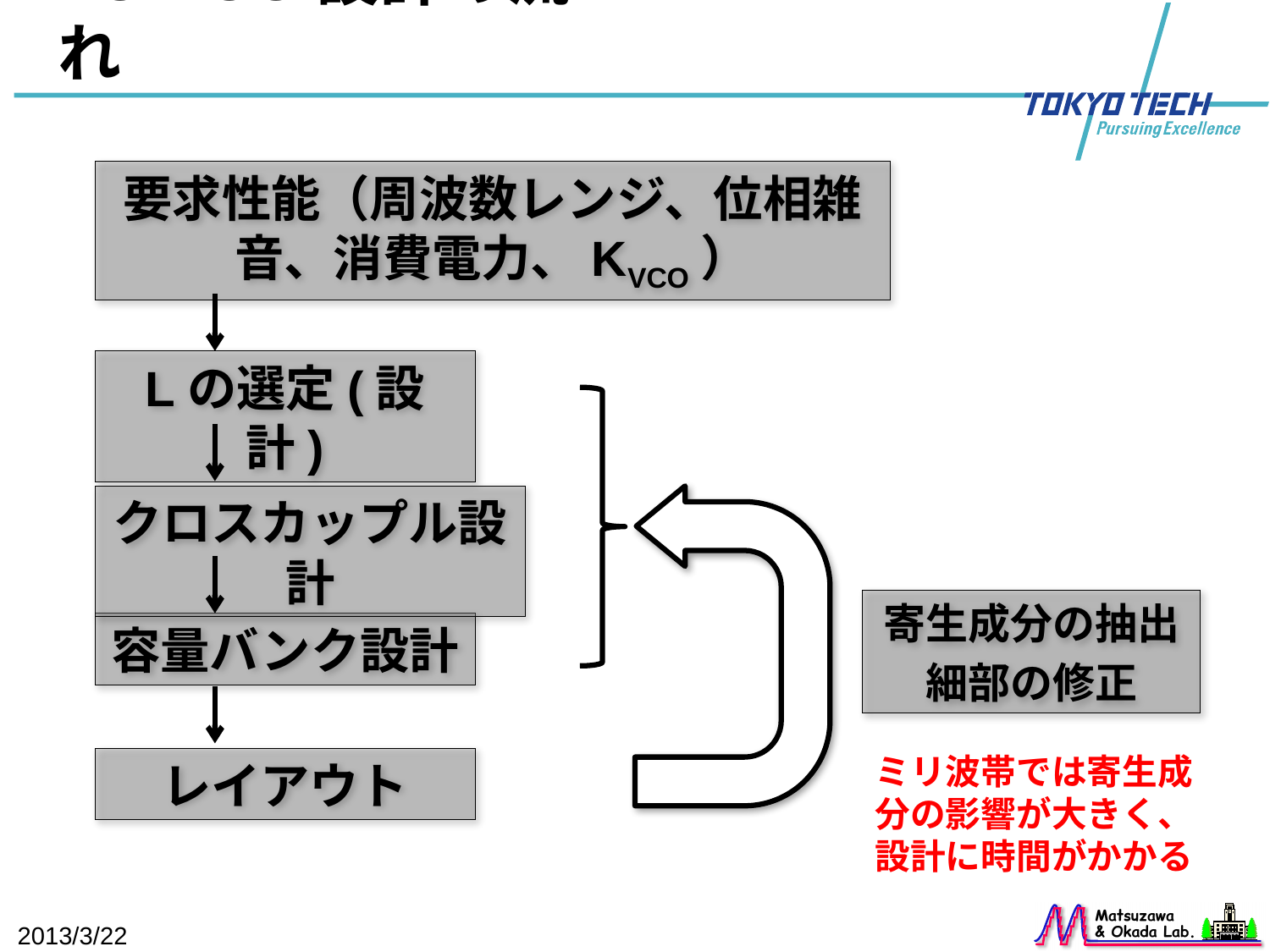

# LC-VCO設計の流れ
要求性能（周波数レンジ、位相雑音、消費電力、KVCO）
Lの選定(設計)

クロスカップル設計

寄生成分の抽出
細部の修正
容量バンク設計
ミリ波帯では寄生成分の影響が大きく、設計に時間がかかる
レイアウト
2013/3/22